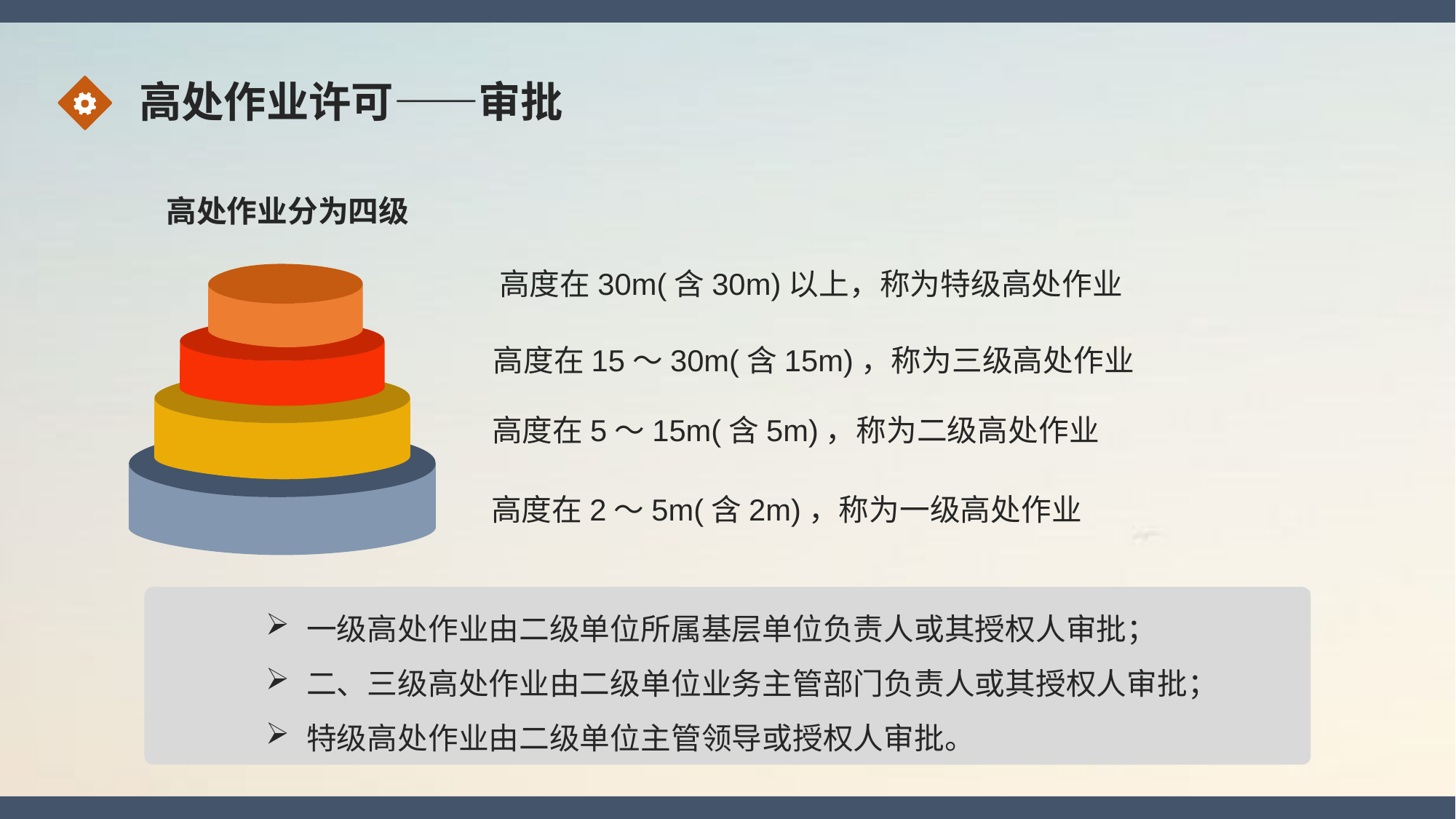

高处作业许可——审批

高处作业分为四级
高度在30m(含30m)以上，称为特级高处作业

高度在15～30m(含15m)，称为三级高处作业
高度在5～15m(含5m)，称为二级高处作业
高度在2～5m(含2m)，称为一级高处作业
一级高处作业由二级单位所属基层单位负责人或其授权人审批；
二、三级高处作业由二级单位业务主管部门负责人或其授权人审批；
特级高处作业由二级单位主管领导或授权人审批。